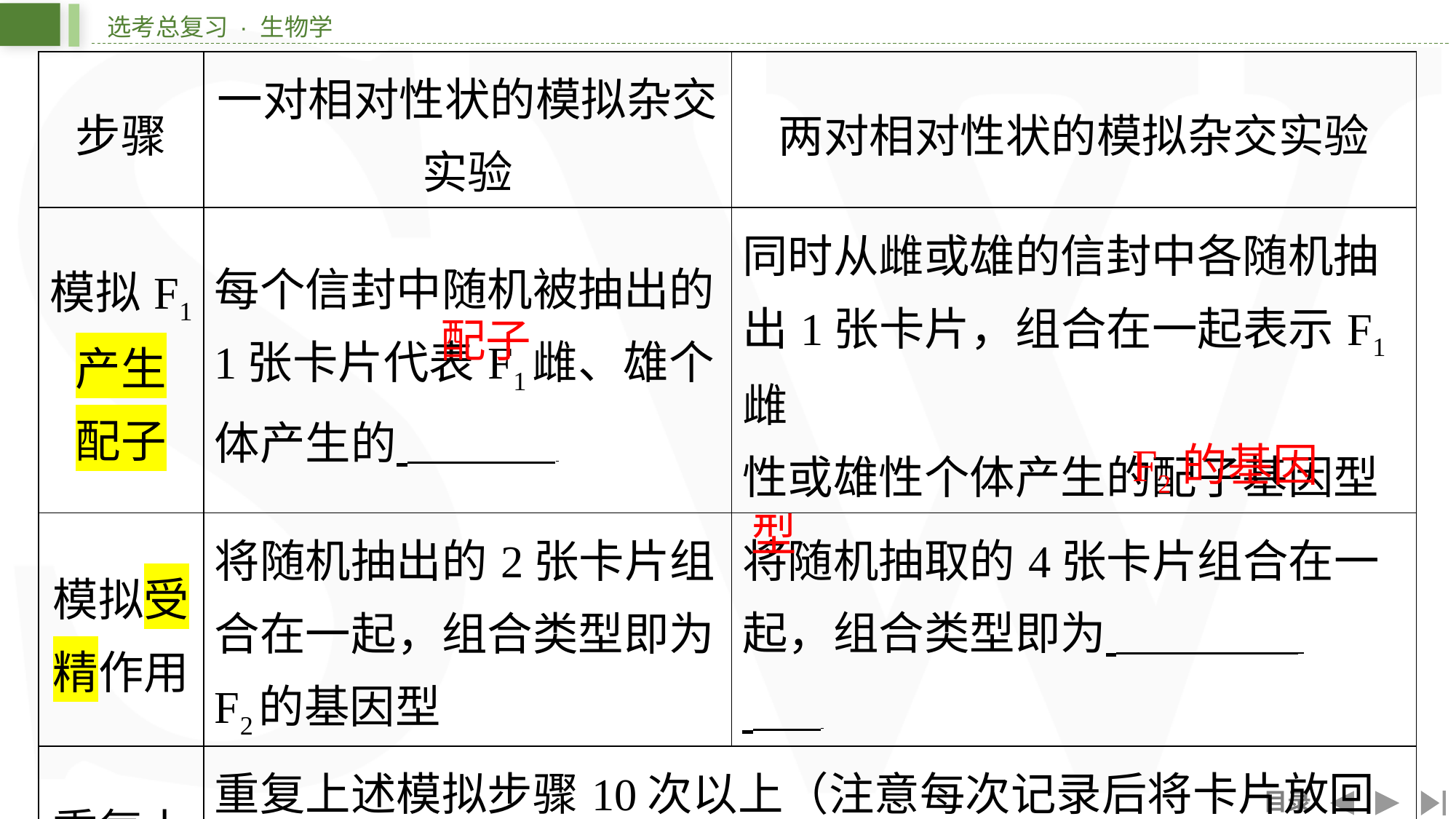

| 步骤 | 一对相对性状的模拟杂交 实验 | 两对相对性状的模拟杂交实验 |
| --- | --- | --- |
| 模拟F1 产生 配子 | 每个信封中随机被抽出的 1张卡片代表F1雌、雄个 体产生的 ⁠ | 同时从雌或雄的信封中各随机抽 出1张卡片，组合在一起表示F1雌 性或雄性个体产生的配子基因型 |
| 模拟受 精作用 | 将随机抽出的2张卡片组 合在一起，组合类型即为 F2的基因型 | 将随机抽取的4张卡片组合在一 起，组合类型即为 ⁠ ⁠ |
| 重复上 述步骤 | 重复上述模拟步骤10次以上（注意每次记录后将卡片放回原 信封内） |  |
| 统计 | 计算F2基因型、表型的比例 |  |
配子
F2的基因
型